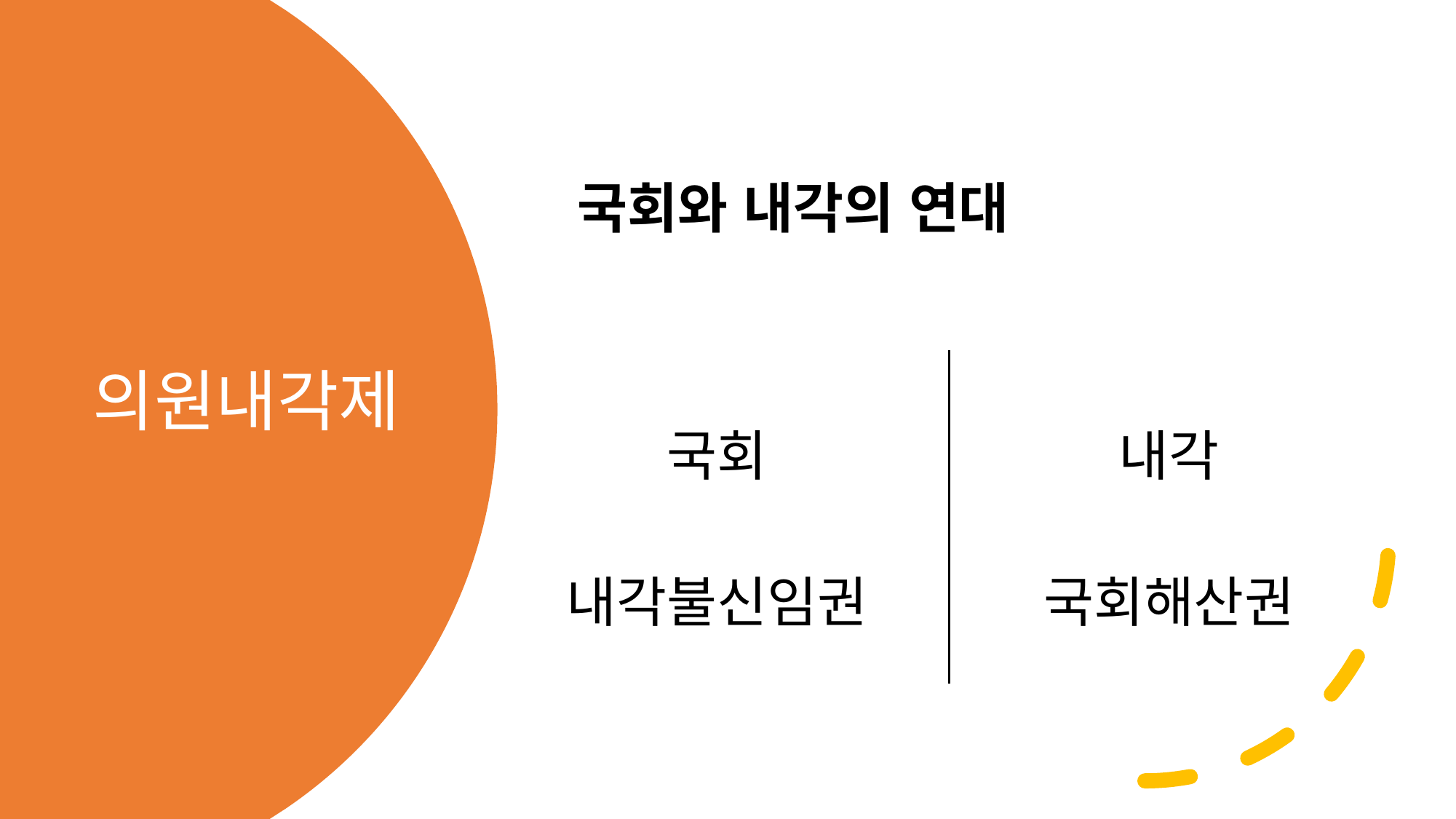

# 의원내각제
국회와 내각의 연대

내각
국회해산권
국회
내각불신임권